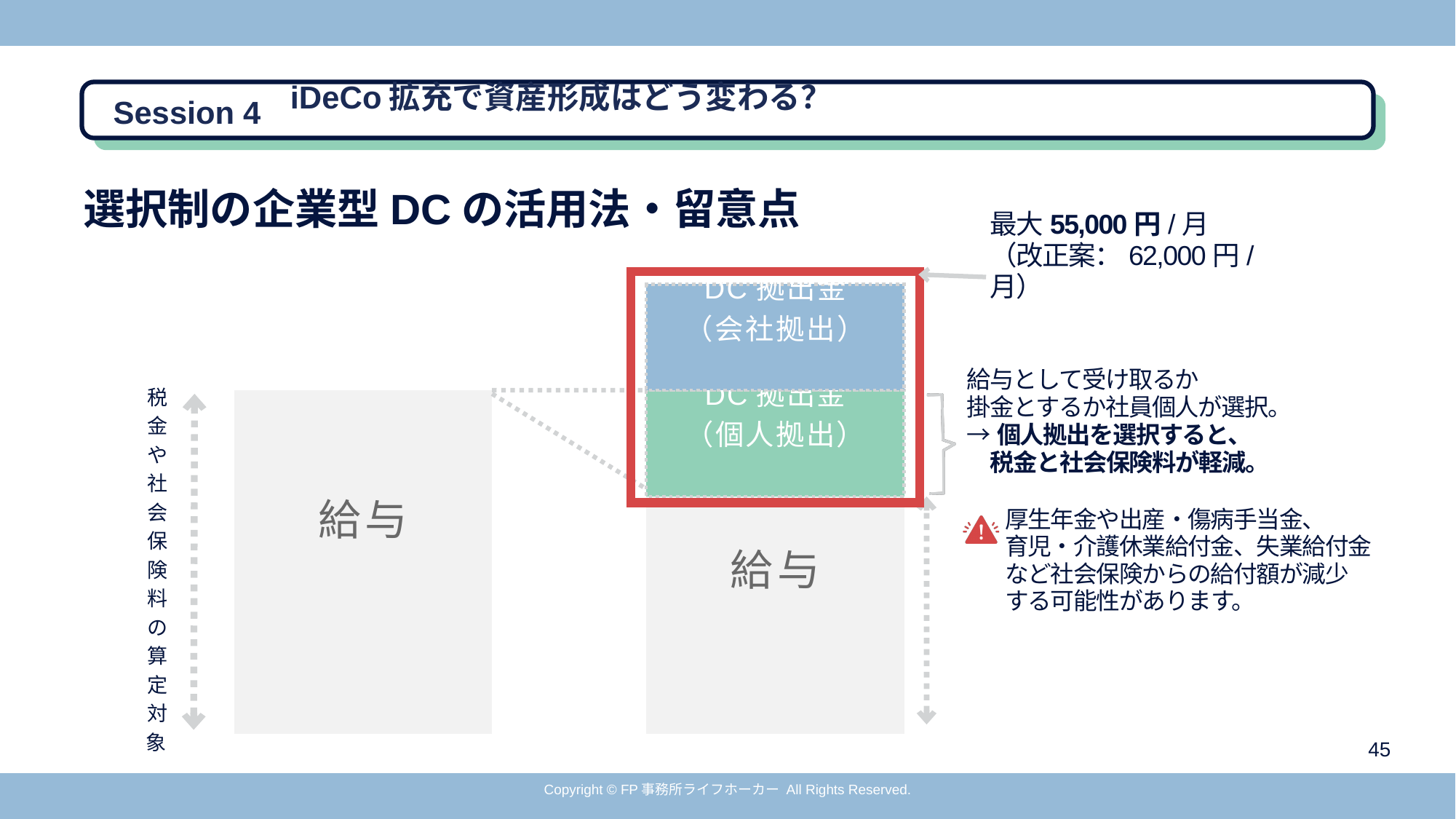

iDeCo拡充で資産形成はどう変わる？
Session 4

選択制の企業型DCの活用法・留意点

最大55,000円/月
（改正案：62,000円/月）

DC拠出金
（会社拠出）

給与として受け取るか
掛金とするか社員個人が選択。
→個人拠出を選択すると、
　税金と社会保険料が軽減。
税金や社会保険料の算定対象

DC拠出金
（個人拠出）

給与

給与

厚生年金や出産・傷病手当金、
育児・介護休業給付金、失業給付金など社会保険からの給付額が減少
する可能性があります。

45

Copyright © FP事務所ライフホーカー All Rights Reserved.